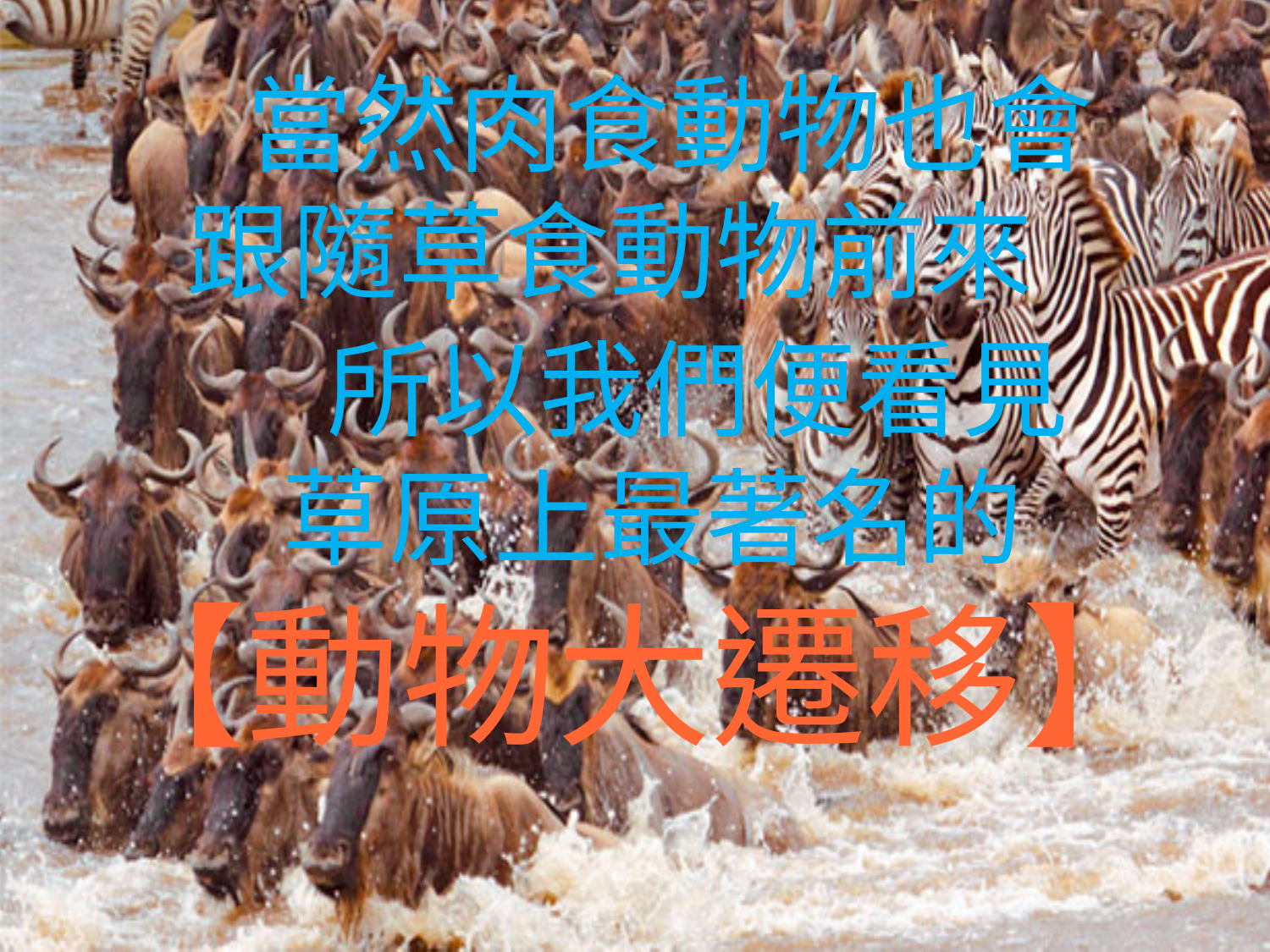

# 當然肉食動物也會 跟隨草食動物前來
        所以我們便看見
       草原上最著名的
【動物大遷移】